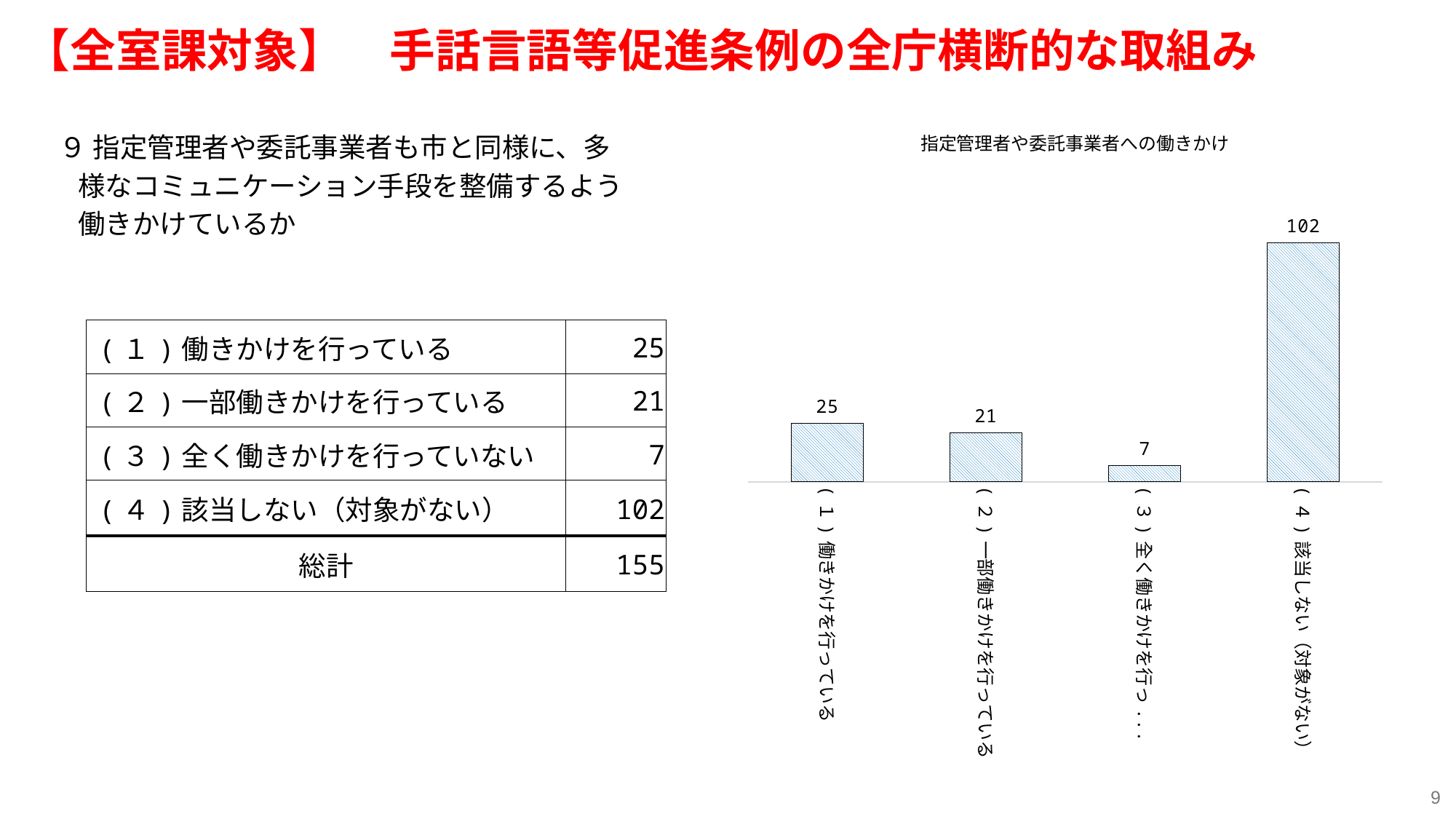

【全室課対象】　手話言語等促進条例の全庁横断的な取組み

### Chart

| Category |  |
|---|---|
| (１)働きかけを行っている | 25.0 |
| (２)一部働きかけを行っている | 21.0 |
| (３)全く働きかけを行っていない | 7.0 |
| (４)該当しない（対象がない） | 102.0 |
  ９ 指定管理者や委託事業者も市と同様に、多
     様なコミュニケーション手段を整備するよう
     働きかけているか
| (１)働きかけを行っている | 25 |
| --- | --- |
| (２)一部働きかけを行っている | 21 |
| (３)全く働きかけを行っていない | 7 |
| (４)該当しない（対象がない） | 102 |
| 総計 | 155 |
9